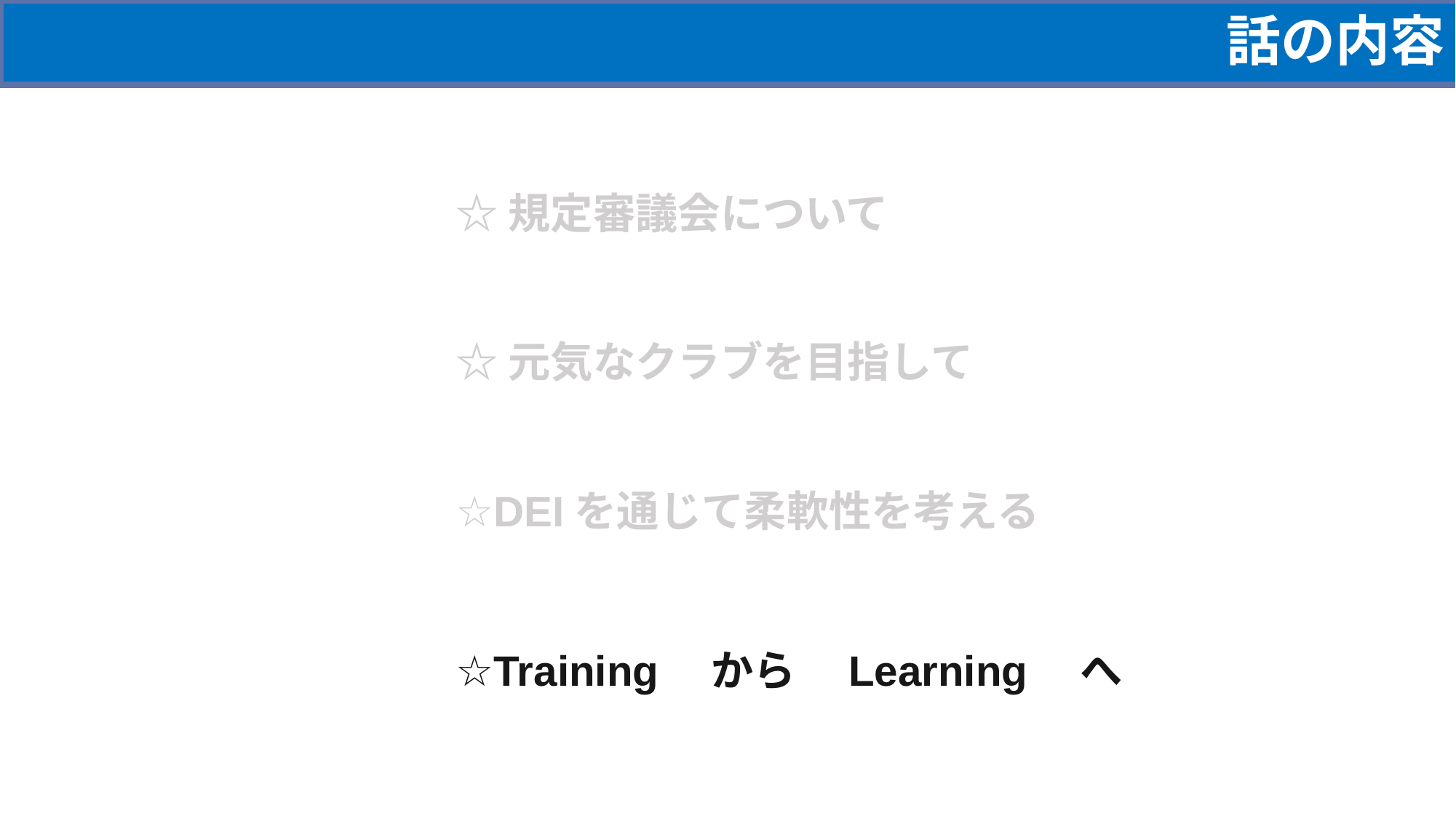

話の内容
☆規定審議会について
☆元気なクラブを目指して
☆DEIを通じて柔軟性を考える
☆Training　から　Learning　へ